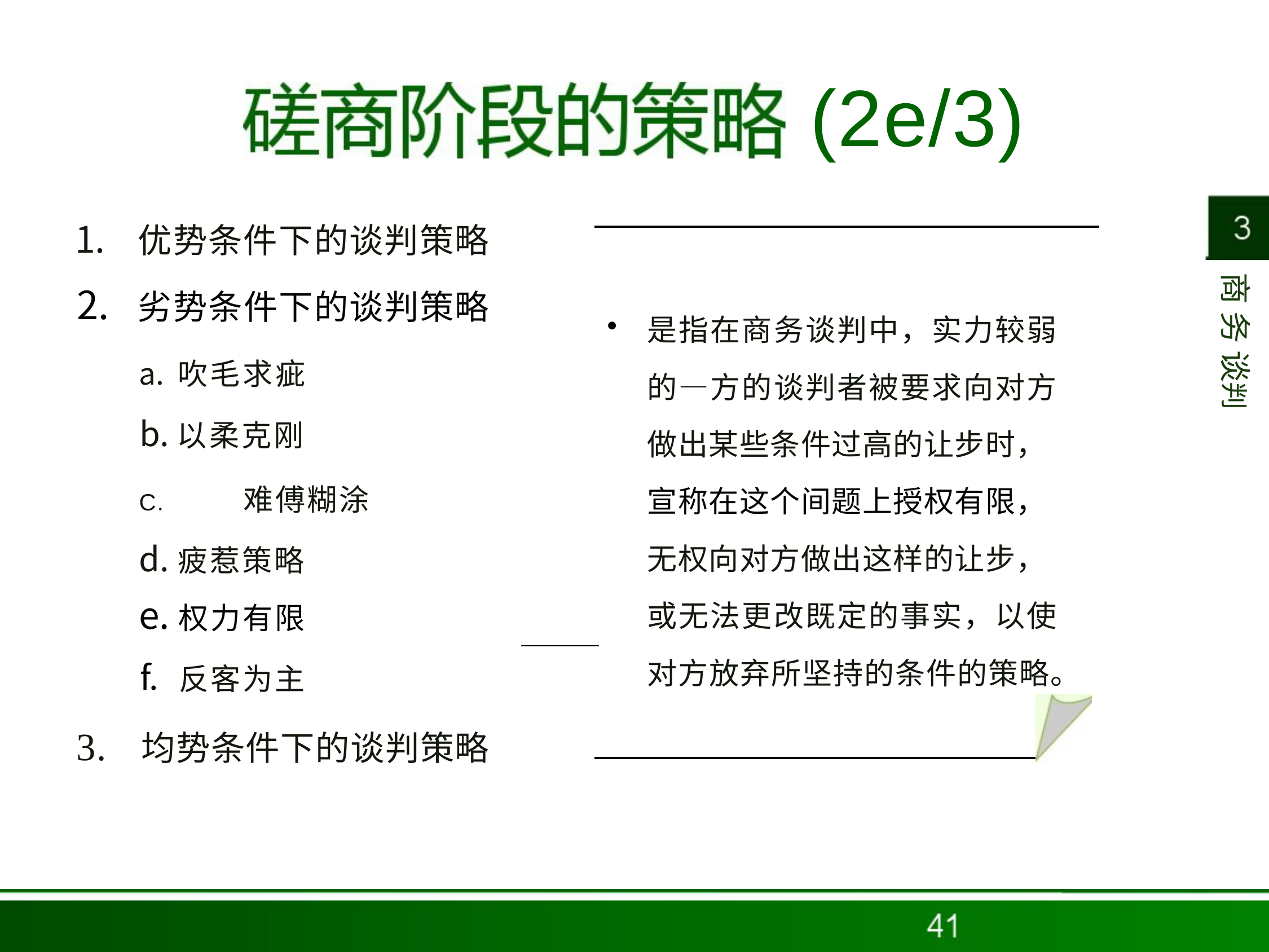

# (2e/3)

优势条件下的谈判策略
劣势条件下的谈判策略
吹毛求疵
以柔克刚
C.	难傅糊涂
疲惹策略
权力有限
反客为主
3.	均势条件下的谈判策略

商 务 谈判
是指在商务谈判中，实力较弱 的—方的谈判者被要求向对方 做出某些条件过高的让步时，  宣称在这个间题上授权有限，  无权向对方做出这样的让步，  或无法更改既定的事实，以使 对方放弃所坚持的条件的策略。